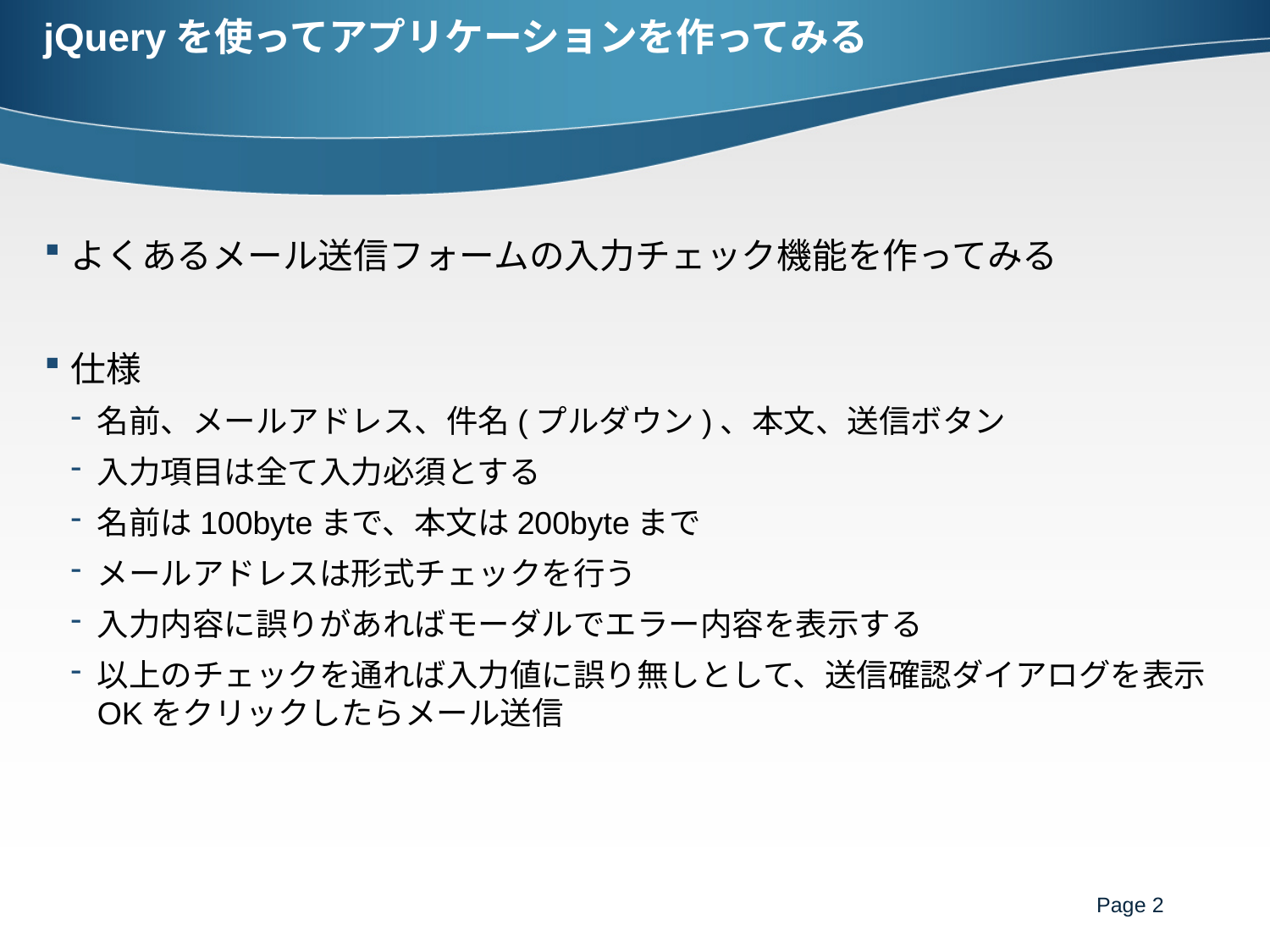

# jQueryを使ってアプリケーションを作ってみる
よくあるメール送信フォームの入力チェック機能を作ってみる

仕様
名前、メールアドレス、件名(プルダウン)、本文、送信ボタン
入力項目は全て入力必須とする
名前は100byteまで、本文は200byteまで
メールアドレスは形式チェックを行う
入力内容に誤りがあればモーダルでエラー内容を表示する
以上のチェックを通れば入力値に誤り無しとして、送信確認ダイアログを表示
OKをクリックしたらメール送信
Page 2